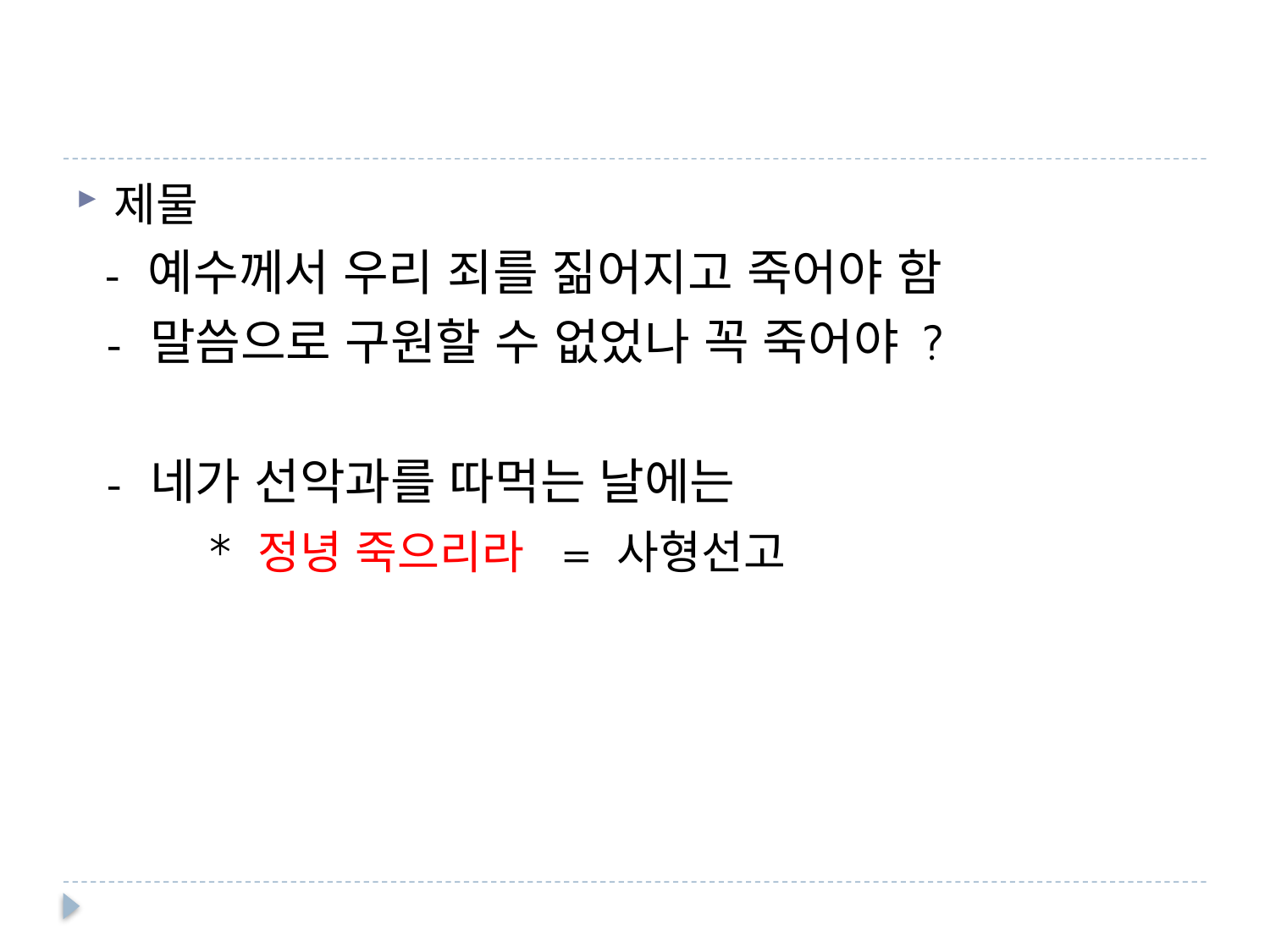

#
제물
  - 예수께서 우리 죄를 짊어지고 죽어야 함
  - 말씀으로 구원할 수 없었나 꼭 죽어야 ?

  - 네가 선악과를 따먹는 날에는
         * 정녕 죽으리라  = 사형선고